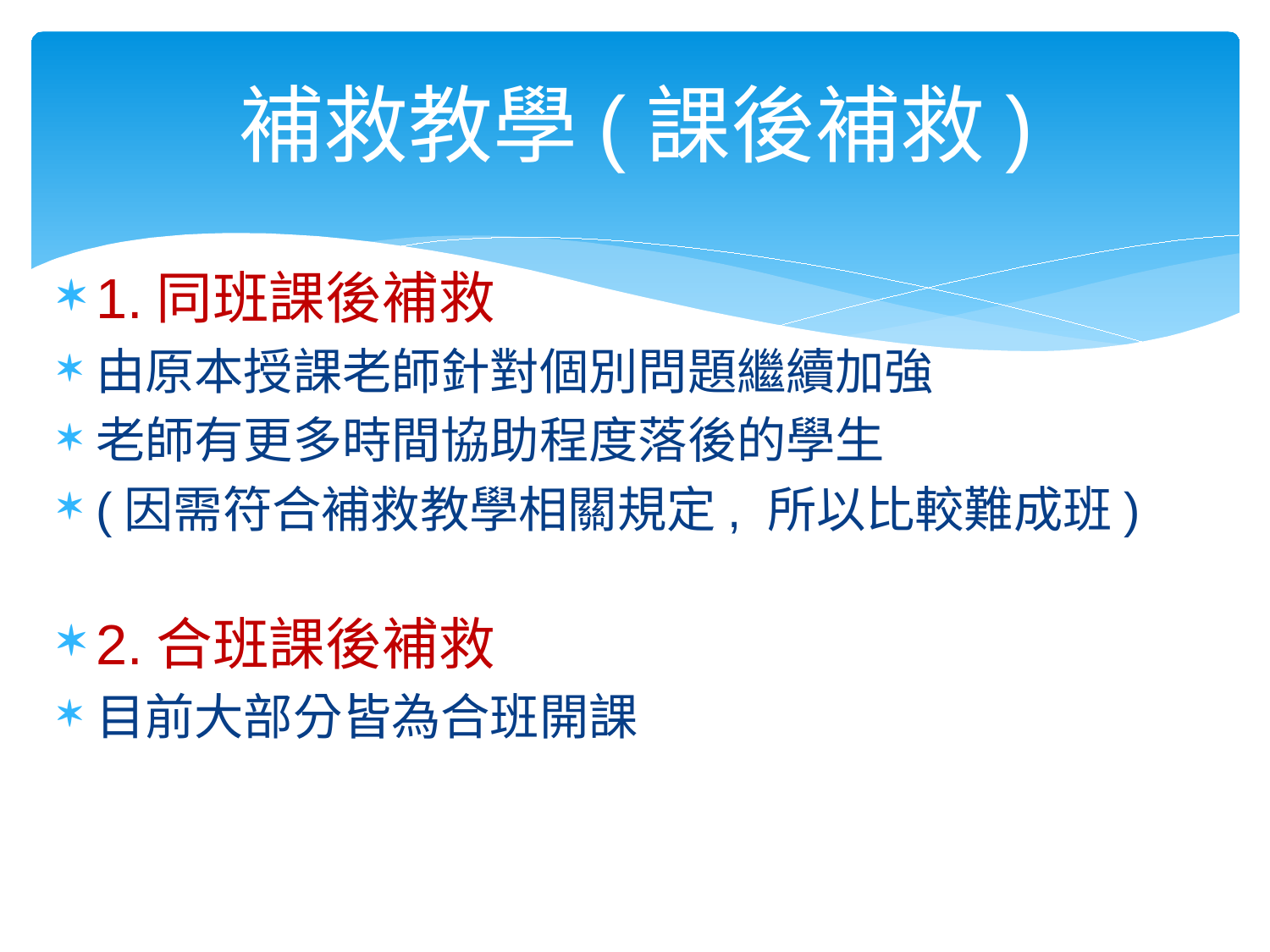

# 補救教學(課後補救)
1.同班課後補救
由原本授課老師針對個別問題繼續加強
老師有更多時間協助程度落後的學生
(因需符合補救教學相關規定, 所以比較難成班)

2.合班課後補救
目前大部分皆為合班開課